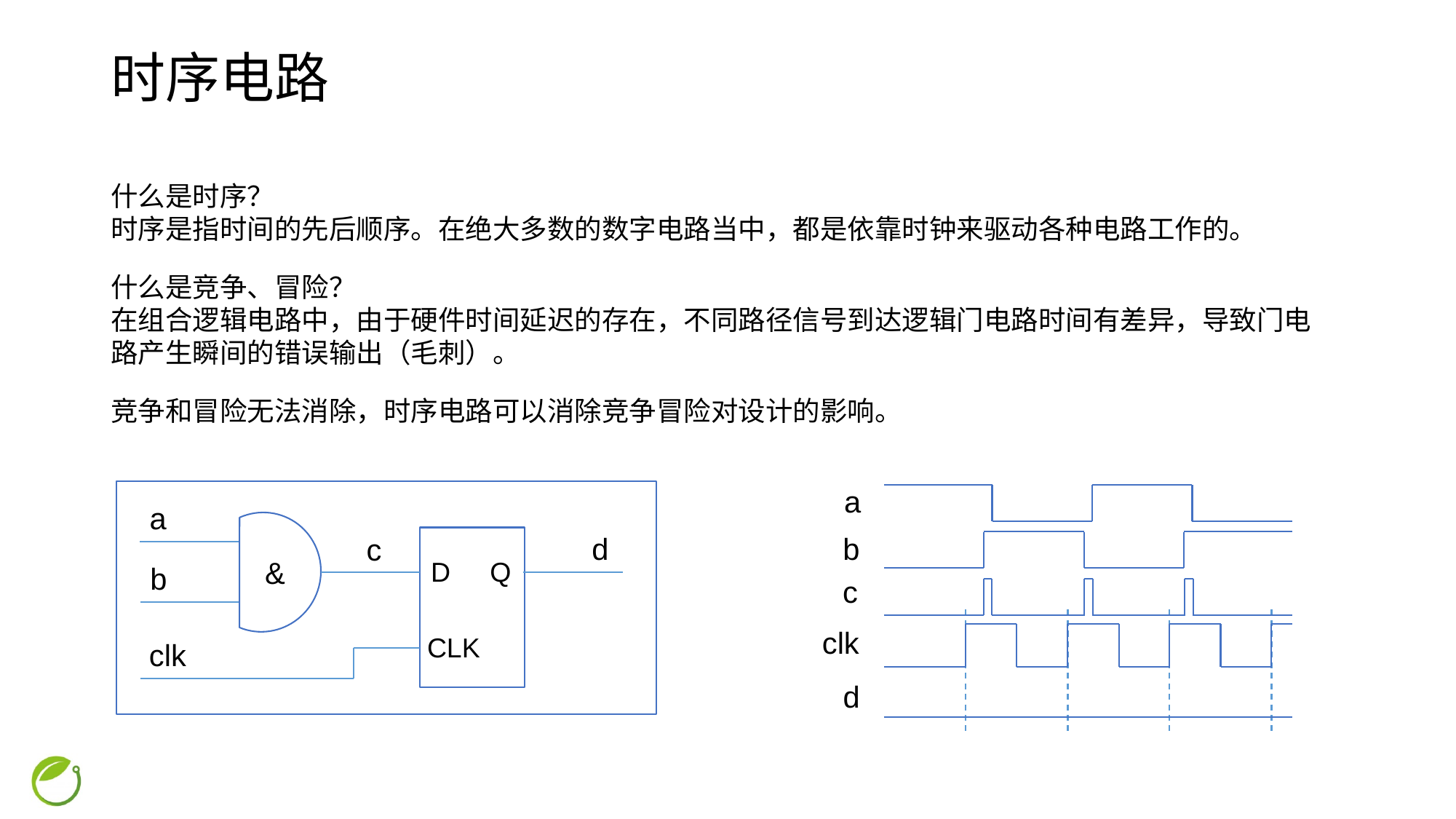

# 时序电路
什么是时序？
时序是指时间的先后顺序。在绝大多数的数字电路当中，都是依靠时钟来驱动各种电路工作的。

什么是竞争、冒险？
在组合逻辑电路中，由于硬件时间延迟的存在，不同路径信号到达逻辑门电路时间有差异，导致门电路产生瞬间的错误输出（毛刺）。

竞争和冒险无法消除，时序电路可以消除竞争冒险对设计的影响。
a

a

c
&
b
d

D
Q
CLK
clk
b
c
clk
d